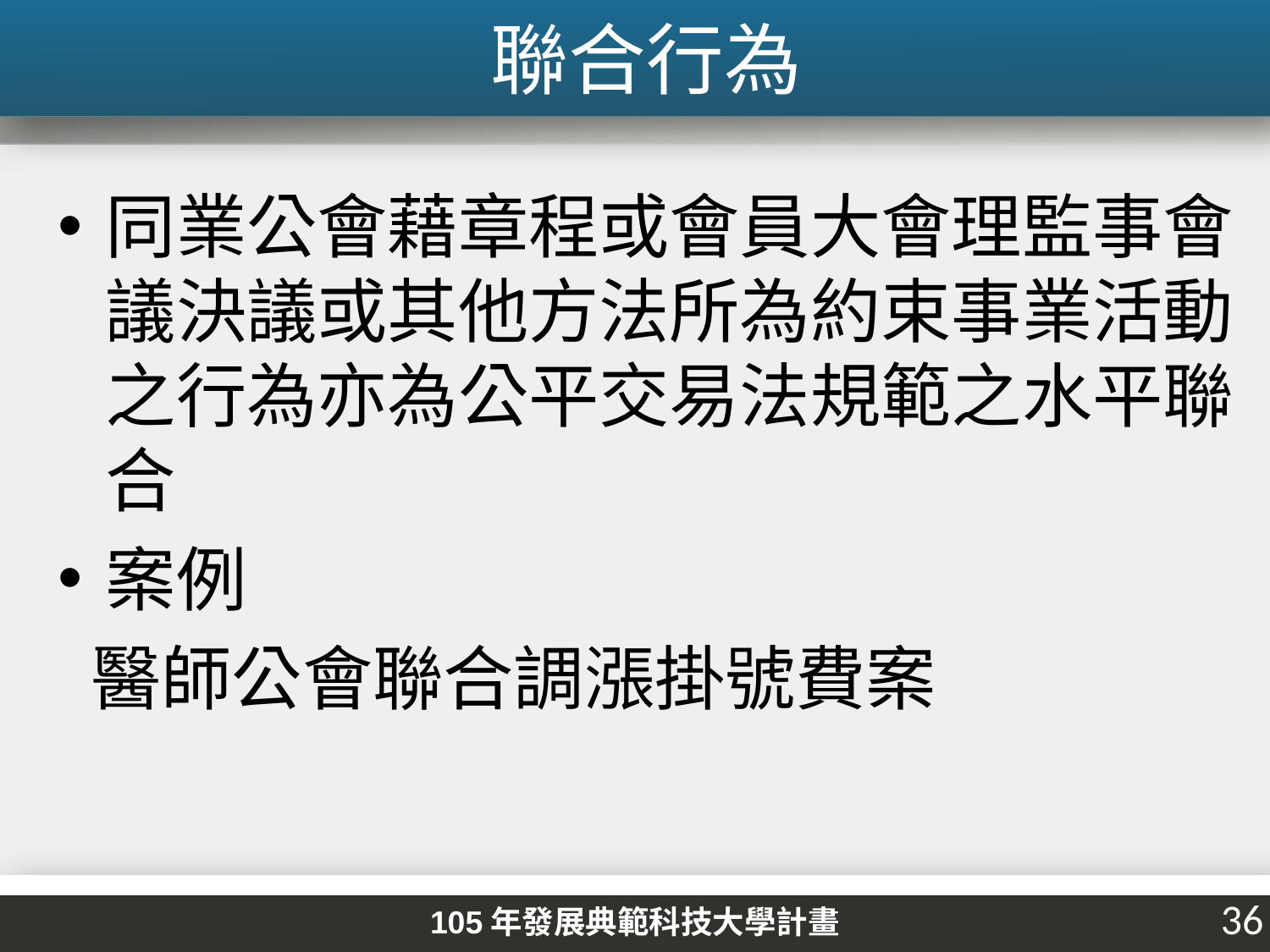

# 聯合行為
同業公會藉章程或會員大會理監事會議決議或其他方法所為約束事業活動之行為亦為公平交易法規範之水平聯合
案例
 醫師公會聯合調漲掛號費案